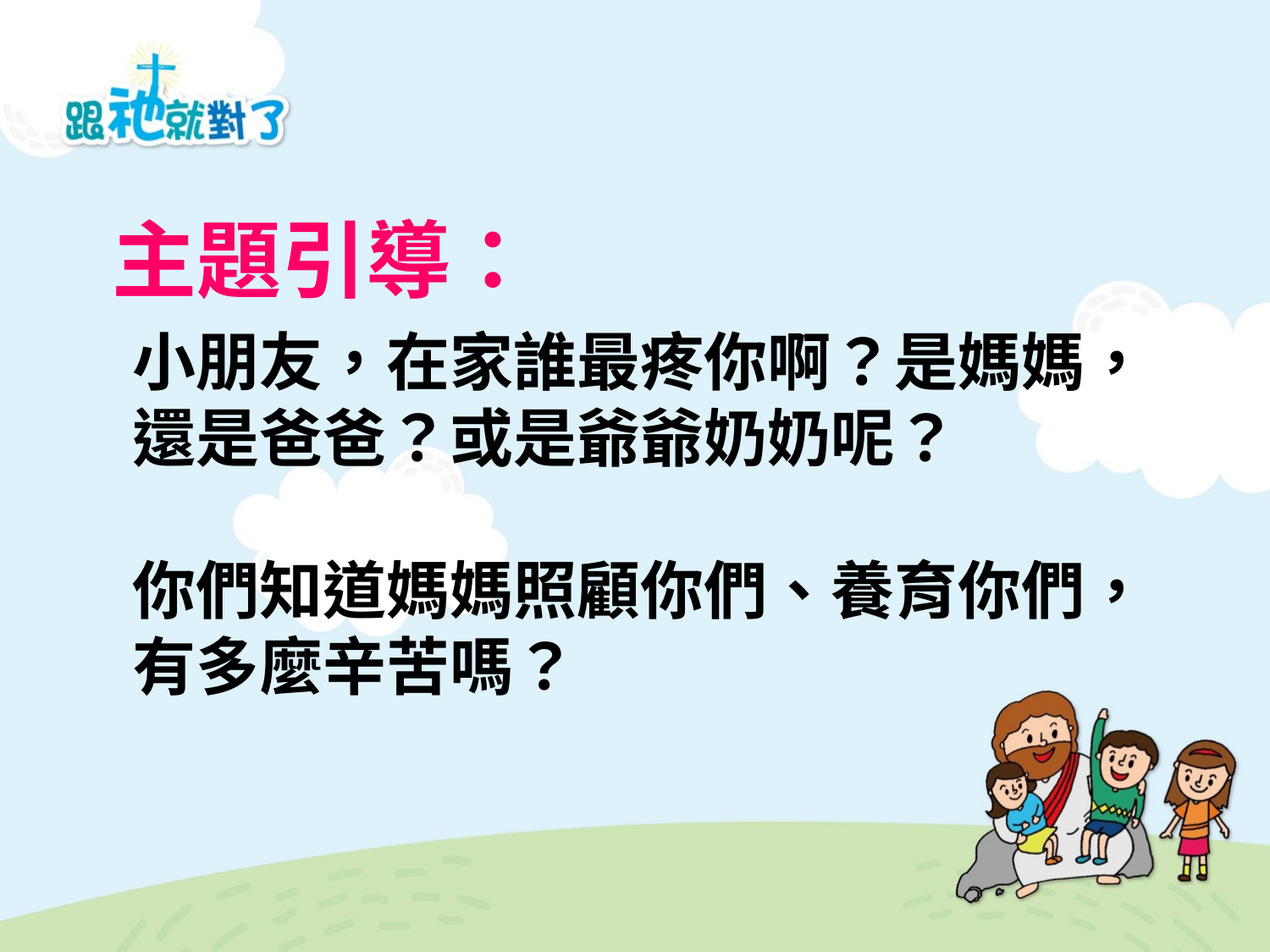

主題引導：
小朋友，在家誰最疼你啊？是媽媽，還是爸爸？或是爺爺奶奶呢？

你們知道媽媽照顧你們、養育你們，有多麼辛苦嗎？